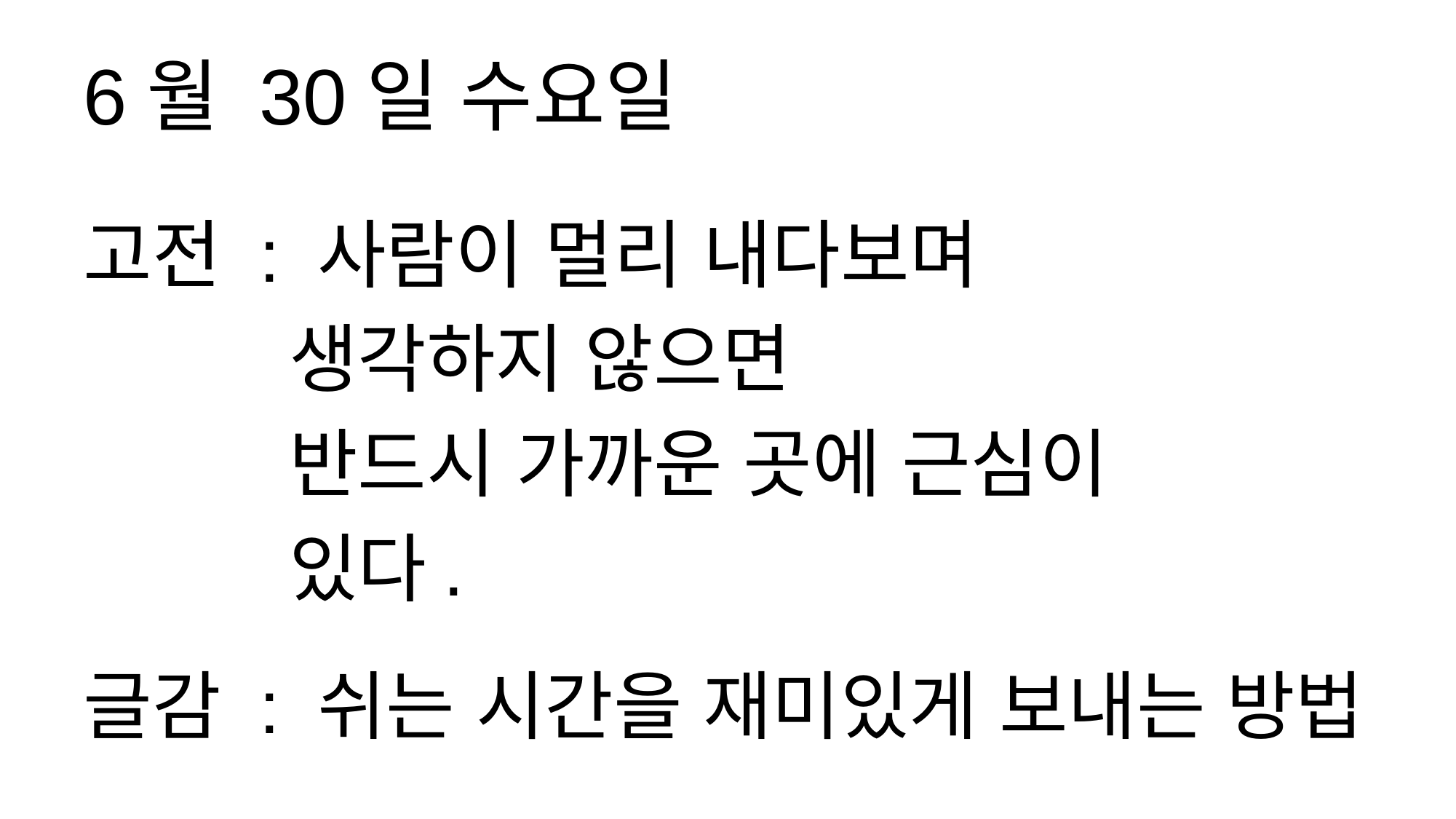

6월 30일 수요일
고전 : 사람이 멀리 내다보며
         생각하지 않으면
         반드시 가까운 곳에 근심이
         있다.
글감 : 쉬는 시간을 재미있게 보내는 방법